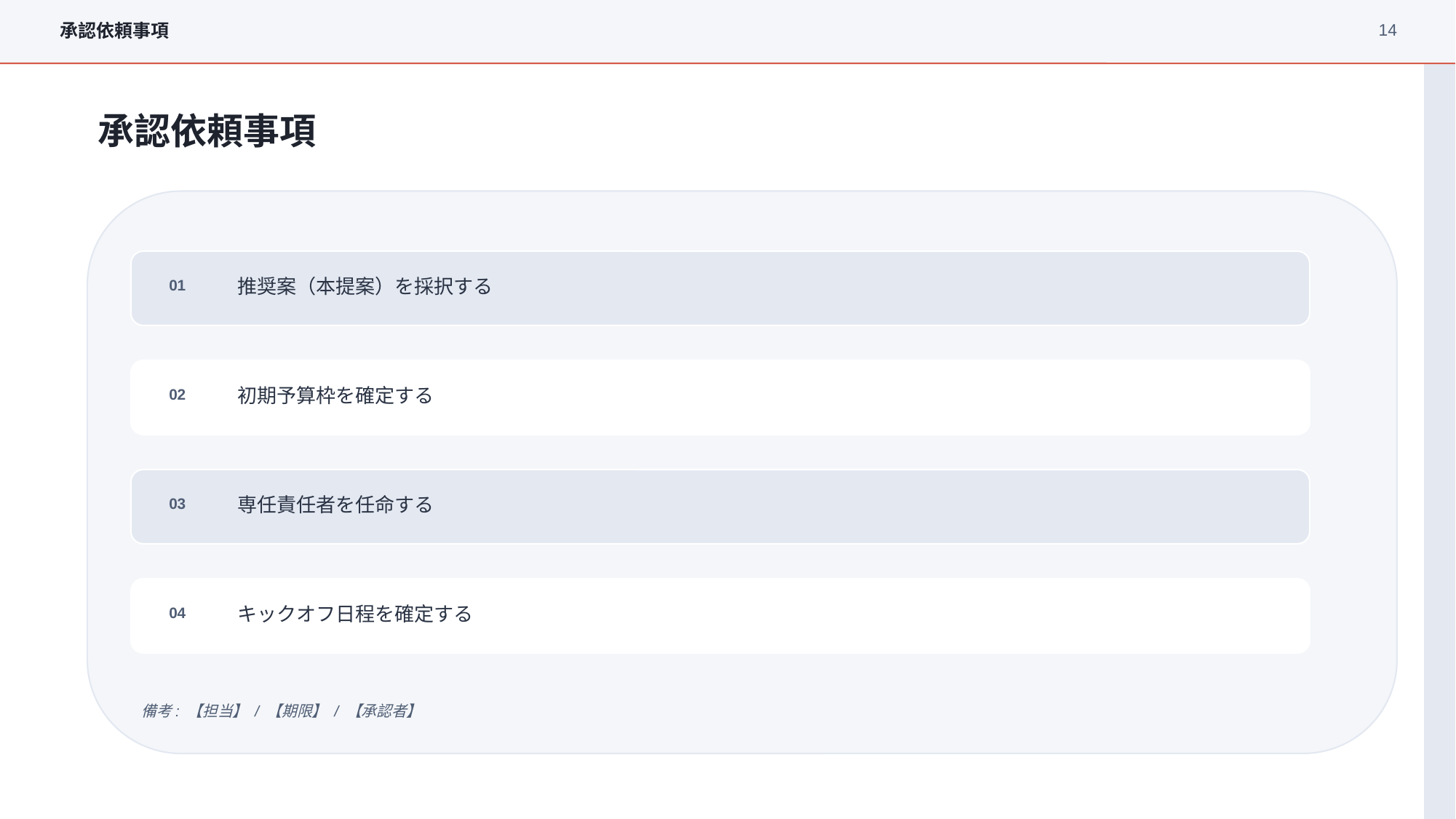

14
承認依頼事項

承認依頼事項

推奨案（本提案）を採択する
01

初期予算枠を確定する
02

専任責任者を任命する
03

キックオフ日程を確定する
04
備考: 【担当】 / 【期限】 / 【承認者】